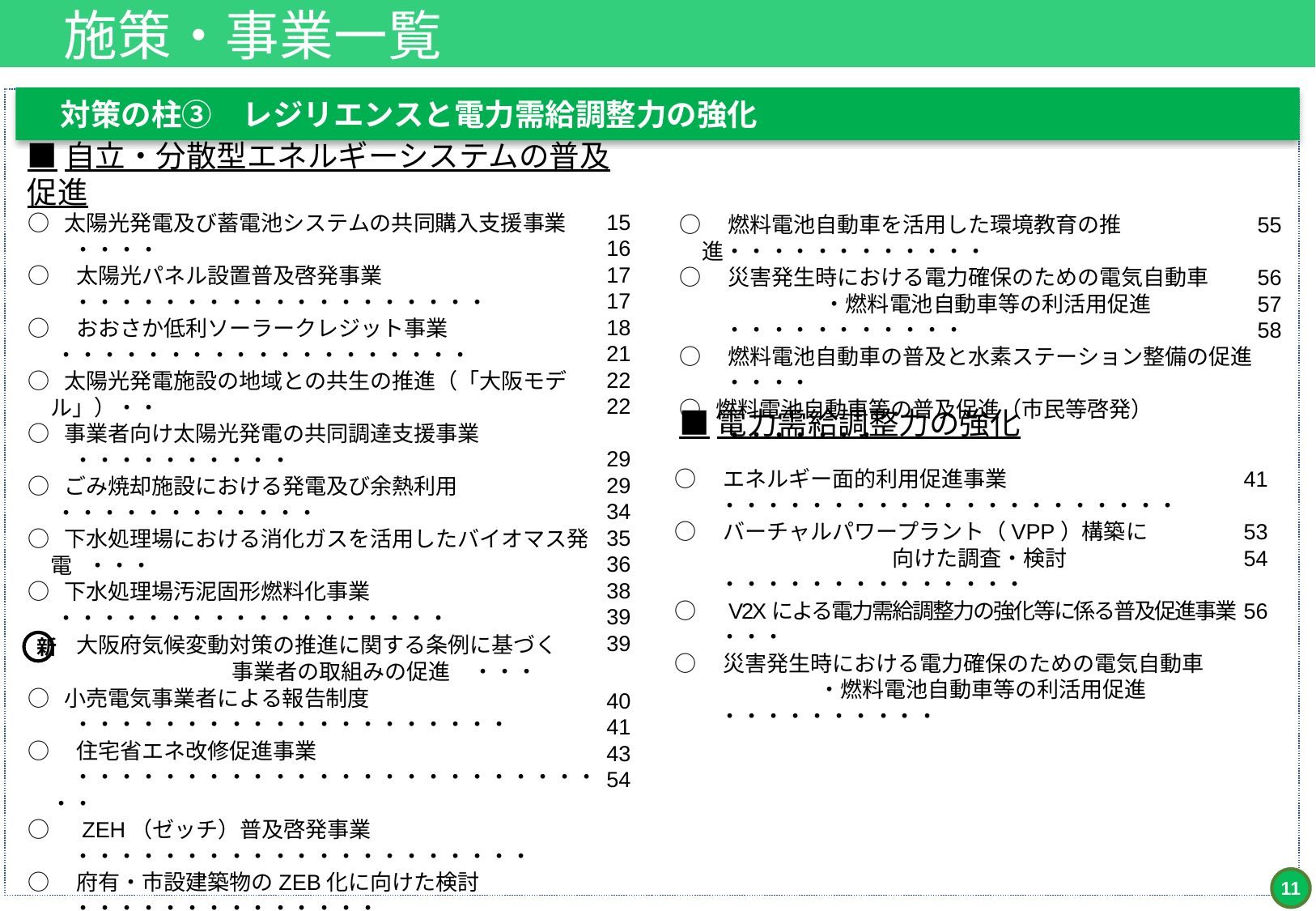

施策・事業一覧
　対策の柱③　レジリエンスと電力需給調整力の強化
○　災害発生時における電力確保のための電気自動車
		・燃料電池自動車等の利活用促進　・・・・・・・・・・・
○　燃料電池自動車の普及と水素ステーション整備の促進　・・・
〇　燃料電池自動車等の普及促進（市民等啓発）　・・・・・・
○　V2Xによる電力需給調整力の強化等に係る普及促進事業　・・・・
■自立・分散型エネルギーシステムの普及促進
15
16
17
17
18
21
22
22

29
29
34
35
36
38
39
39
○  太陽光発電及び蓄電池システムの共同購入支援事業　・・・・
○　太陽光パネル設置普及啓発事業　　・・・・・・・・・・・・・・・・・・・
○　おおさか低利ソーラークレジット事業　 ・・・・・・・・・・・・・・・・・・・
○  太陽光発電施設の地域との共生の推進（「大阪モデル」）・・
○  事業者向け太陽光発電の共同調達支援事業　・・・・・・・・・・
○  ごみ焼却施設における発電及び余熱利用    ・・・・・・・・・・・・
○  下水処理場における消化ガスを活用したバイオマス発電   ・・・
○  下水処理場汚泥固形燃料化事業    ・・・・・・・・・・・・・・・・・・
○　大阪府気候変動対策の推進に関する条例に基づく
                                         事業者の取組みの促進　・・・
○  小売電気事業者による報告制度　・・・・・・・・・・・・・・・・・・・・
○　住宅省エネ改修促進事業　・・・・・・・・・・・・・・・・・・・・・・・・・・
○　ZEH（ゼッチ）普及啓発事業　　・・・・・・・・・・・・・・・・・・・・・
○　府有・市設建築物のZEB化に向けた検討　・・・・・・・・・・・・・・
○　建築物の環境配慮制度　・・・・・・・・・・・・・・・・・・・・・・・・・・・
○　建築物環境配慮制度推進事業　・・・・・・・・・・・・・・・・・・・・・
○　断熱性能理解向上によるZEH普及啓発事業　・・・・・・・・・・
○　大阪府・大阪市が所有する建築物における
		　　　　　ESCO事業の導入　・・・・・・・・・・・・・・・・・・
○　エネルギー面的利用促進事業　　・・・・・・・・・・・・・・・・・・・・・・
○  省エネ行動の普及啓発事業　・・・・・・・・・・・・・・・・・・・・・・・・
○　V2Xによる電力需給調整力の強化等に係る普及促進事業　・・・・
○　燃料電池自動車を活用した環境教育の推進・・・・・・・・・・・・
○　災害発生時における電力確保のための電気自動車
		・燃料電池自動車等の利活用促進　・・・・・・・・・・・
○　燃料電池自動車の普及と水素ステーション整備の促進　・・・・
○  燃料電池自動車等の普及促進（市民等啓発）　・・・・・・・
55

56
57
58
■電力需給調整力の強化
○　エネルギー面的利用促進事業　　・・・・・・・・・・・・・・・・・・・・・
○　バーチャルパワープラント（VPP）構築に
		              向けた調査・検討　　・・・・・・・・・・・・・・
○　V2Xによる電力需給調整力の強化等に係る普及促進事業　・・・
○　災害発生時における電力確保のための電気自動車
		・燃料電池自動車等の利活用促進　・・・・・・・・・・
41

53
54

56
新
40
41
43
54
11